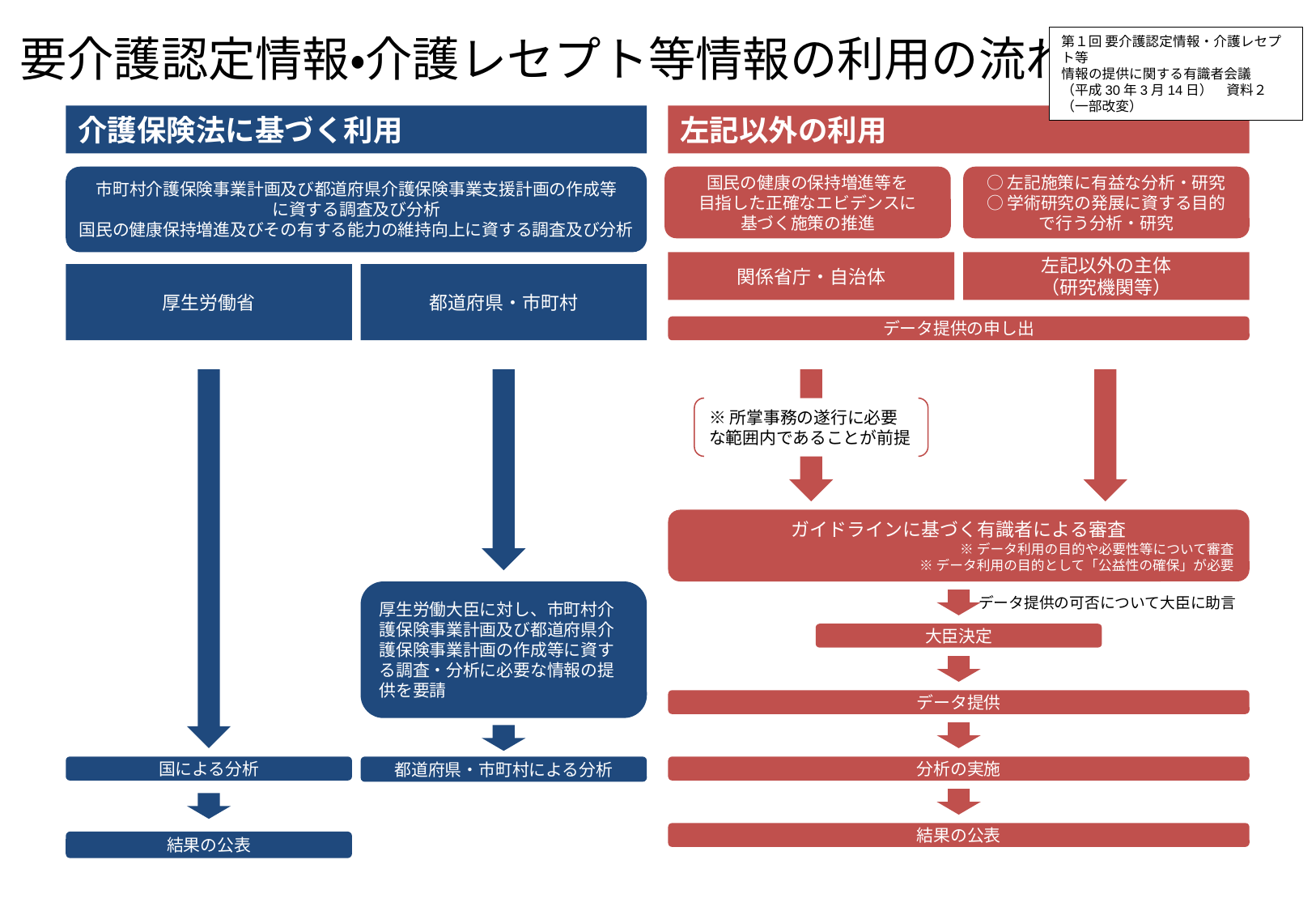

# 要介護認定情報・介護レセプト等情報の利用の流れ
第１回 要介護認定情報・介護レセプト等
情報の提供に関する有識者会議
（平成30年3月14日）　資料２（一部改変）
介護保険法に基づく利用
左記以外の利用
市町村介護保険事業計画及び都道府県介護保険事業支援計画の作成等
に資する調査及び分析
国民の健康保持増進及びその有する能力の維持向上に資する調査及び分析
国民の健康の保持増進等を
目指した正確なエビデンスに
基づく施策の推進
○左記施策に有益な分析・研究
○学術研究の発展に資する目的で行う分析・研究
関係省庁・自治体
左記以外の主体
（研究機関等）
厚生労働省
都道府県・市町村
データ提供の申し出

※所掌事務の遂行に必要な範囲内であることが前提
ガイドラインに基づく有識者による審査
※データ利用の目的や必要性等について審査
※データ利用の目的として「公益性の確保」が必要
厚生労働大臣に対し、市町村介護保険事業計画及び都道府県介護保険事業計画の作成等に資する調査・分析に必要な情報の提供を要請
データ提供の可否について大臣に助言

大臣決定

データ提供

国による分析
都道府県・市町村による分析
分析の実施

結果の公表
結果の公表